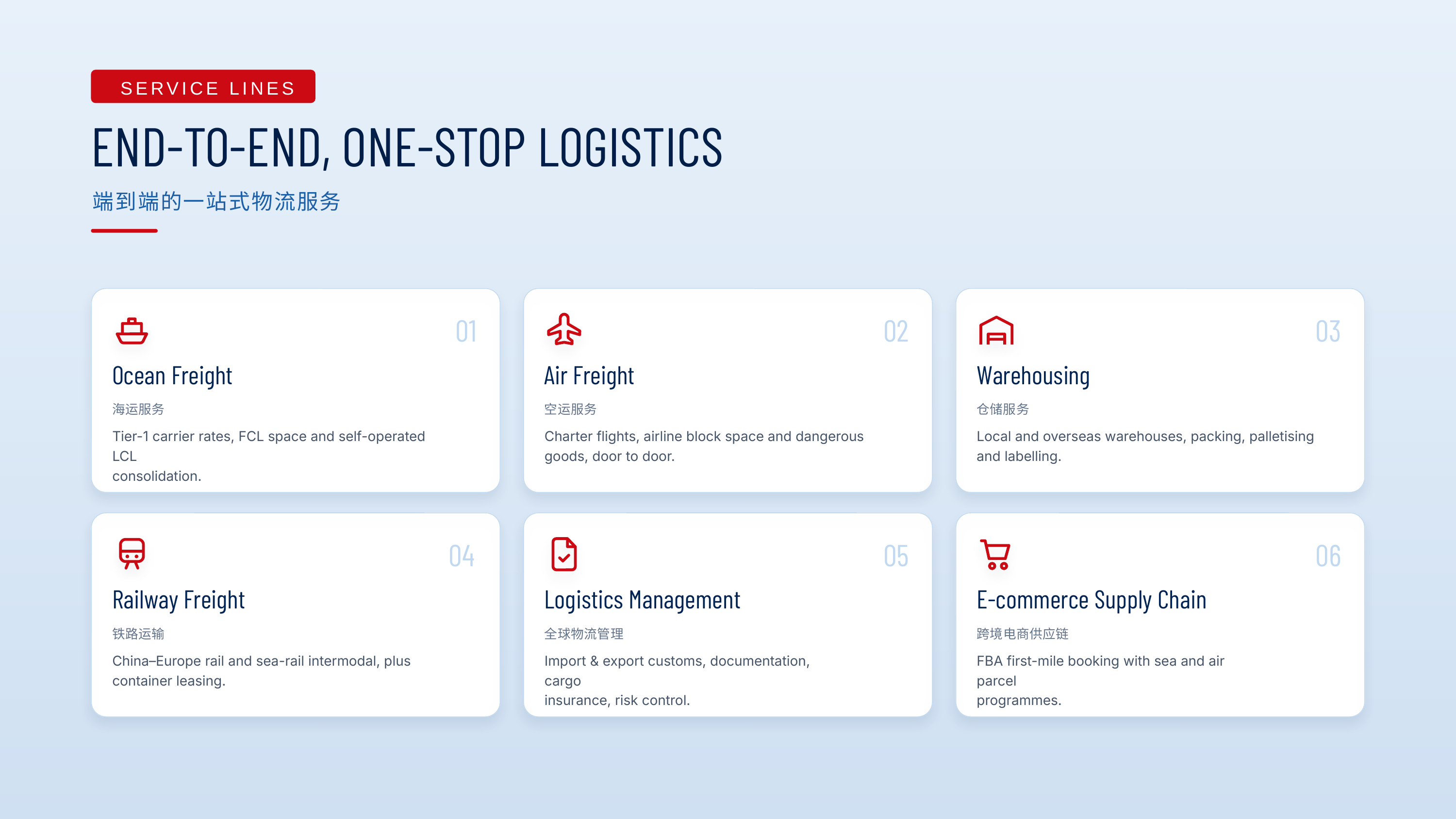

SERVICE LINES
END-TO-END, ONE-STOP LOGISTICS
端到端的一站式物流服务

01
02
03

Ocean Freight
Air Freight
Warehousing
海运服务
空运服务
仓储服务
Tier-1 carrier rates, FCL space and self-operated LCL
consolidation.
Charter flights, airline block space and dangerous
goods, door to door.
Local and overseas warehouses, packing, palletising
and labelling.

04
05
06

Railway Freight
Logistics Management
E-commerce Supply Chain
铁路运输
全球物流管理
跨境电商供应链
China–Europe rail and sea-rail intermodal, plus
container leasing.
Import & export customs, documentation, cargo
insurance, risk control.
FBA first-mile booking with sea and air parcel
programmes.